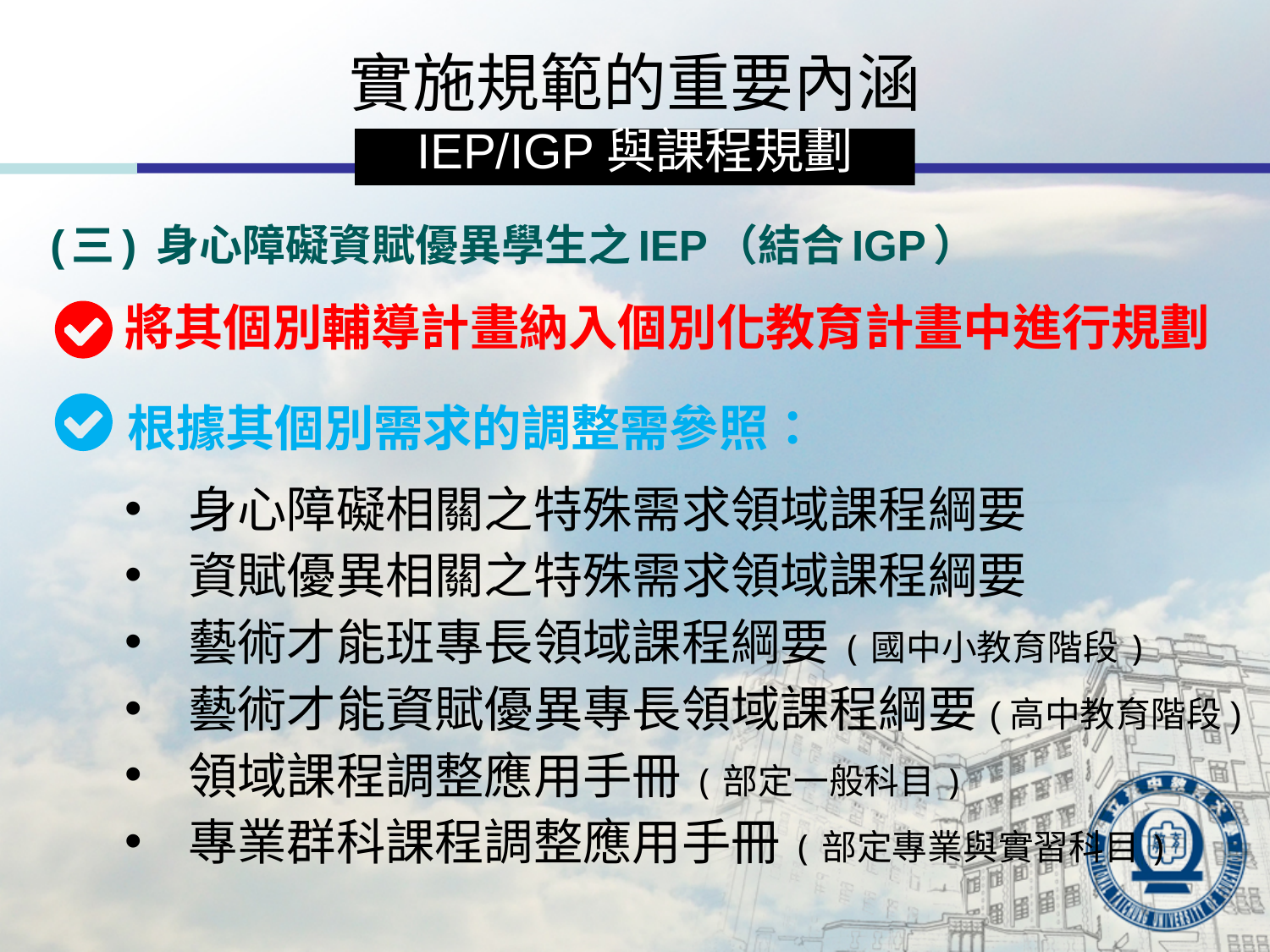

實施規範的重要內涵
IEP/IGP與課程規劃

(三) 身心障礙資賦優異學生之IEP（結合IGP）
將其個別輔導計畫納入個別化教育計畫中進行規劃

身心障礙相關之特殊需求領域課程綱要
資賦優異相關之特殊需求領域課程綱要
藝術才能班專長領域課程綱要(國中小教育階段)
藝術才能資賦優異專長領域課程綱要(高中教育階段)
領域課程調整應用手冊(部定一般科目)
專業群科課程調整應用手冊(部定專業與實習科目)

根據其個別需求的調整需參照：